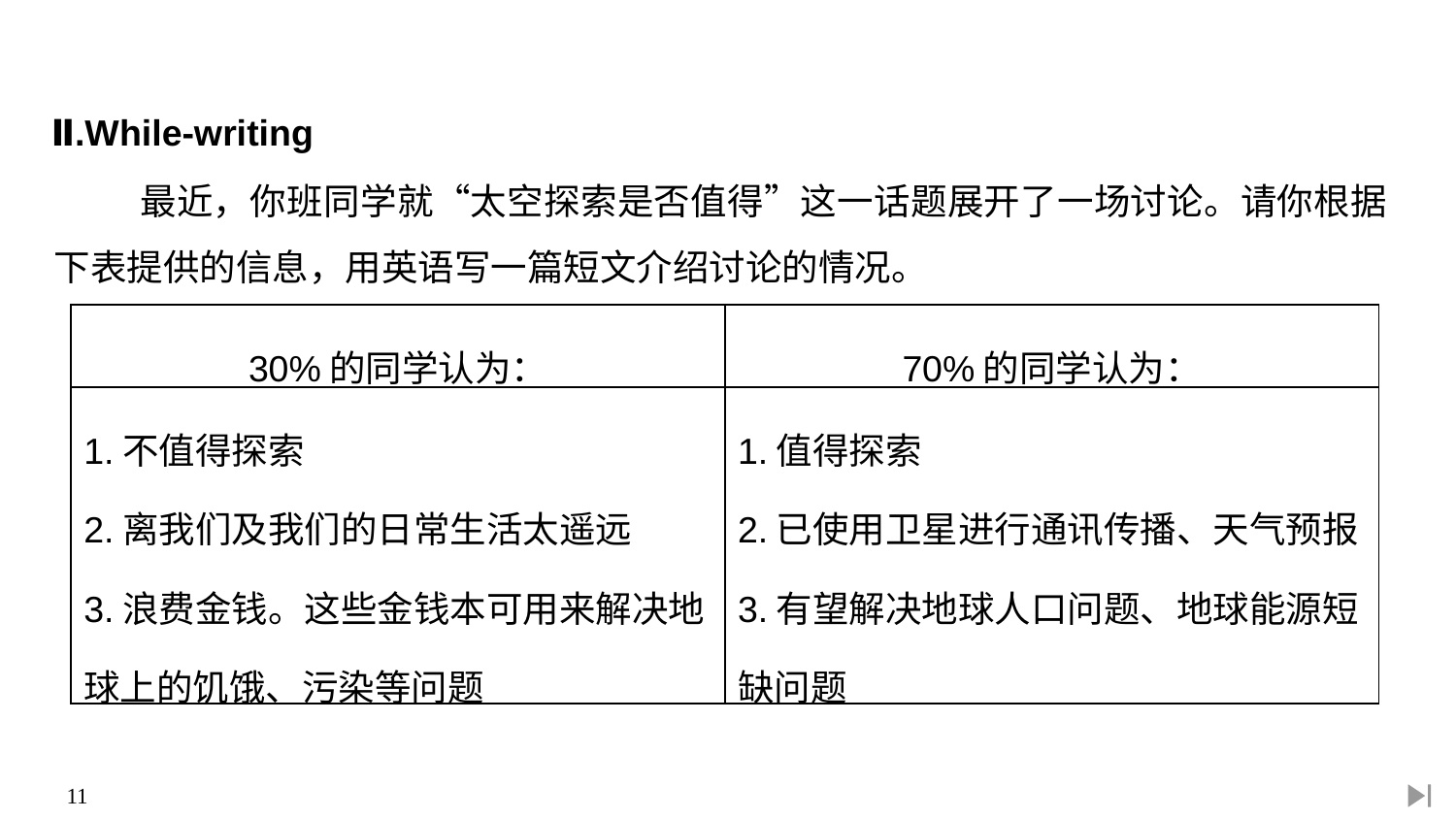

Ⅱ.While-writing
最近，你班同学就“太空探索是否值得”这一话题展开了一场讨论。请你根据下表提供的信息，用英语写一篇短文介绍讨论的情况。
| 30%的同学认为： | 70%的同学认为： |
| --- | --- |
| 1.不值得探索 2.离我们及我们的日常生活太遥远 3.浪费金钱。这些金钱本可用来解决地球上的饥饿、污染等问题 | 1.值得探索 2.已使用卫星进行通讯传播、天气预报 3.有望解决地球人口问题、地球能源短缺问题 |